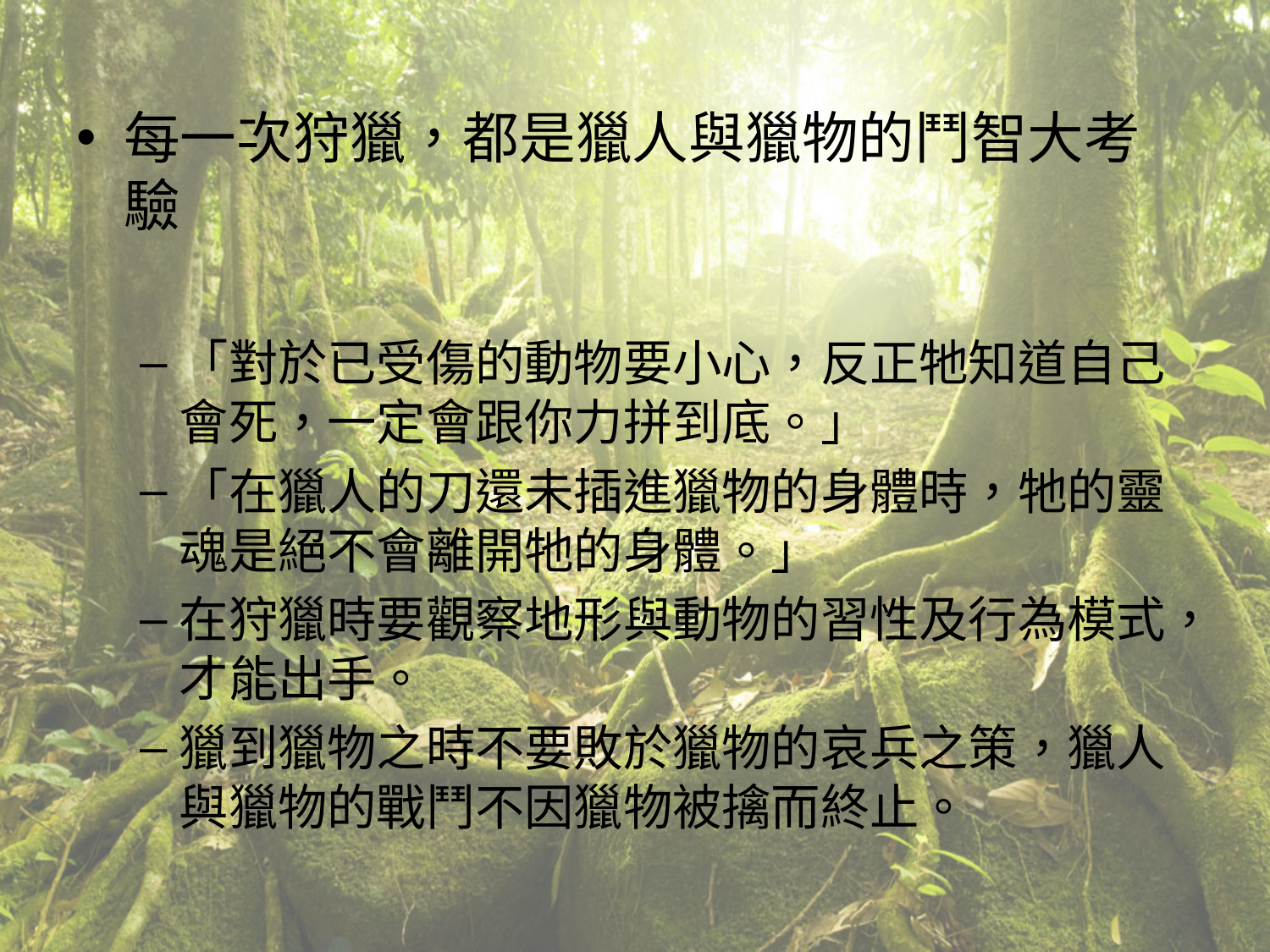

每一次狩獵，都是獵人與獵物的鬥智大考驗

「對於已受傷的動物要小心，反正牠知道自己會死，一定會跟你力拼到底。」
「在獵人的刀還未插進獵物的身體時，牠的靈魂是絕不會離開牠的身體。」
在狩獵時要觀察地形與動物的習性及行為模式，才能出手。
獵到獵物之時不要敗於獵物的哀兵之策，獵人與獵物的戰鬥不因獵物被擒而終止。